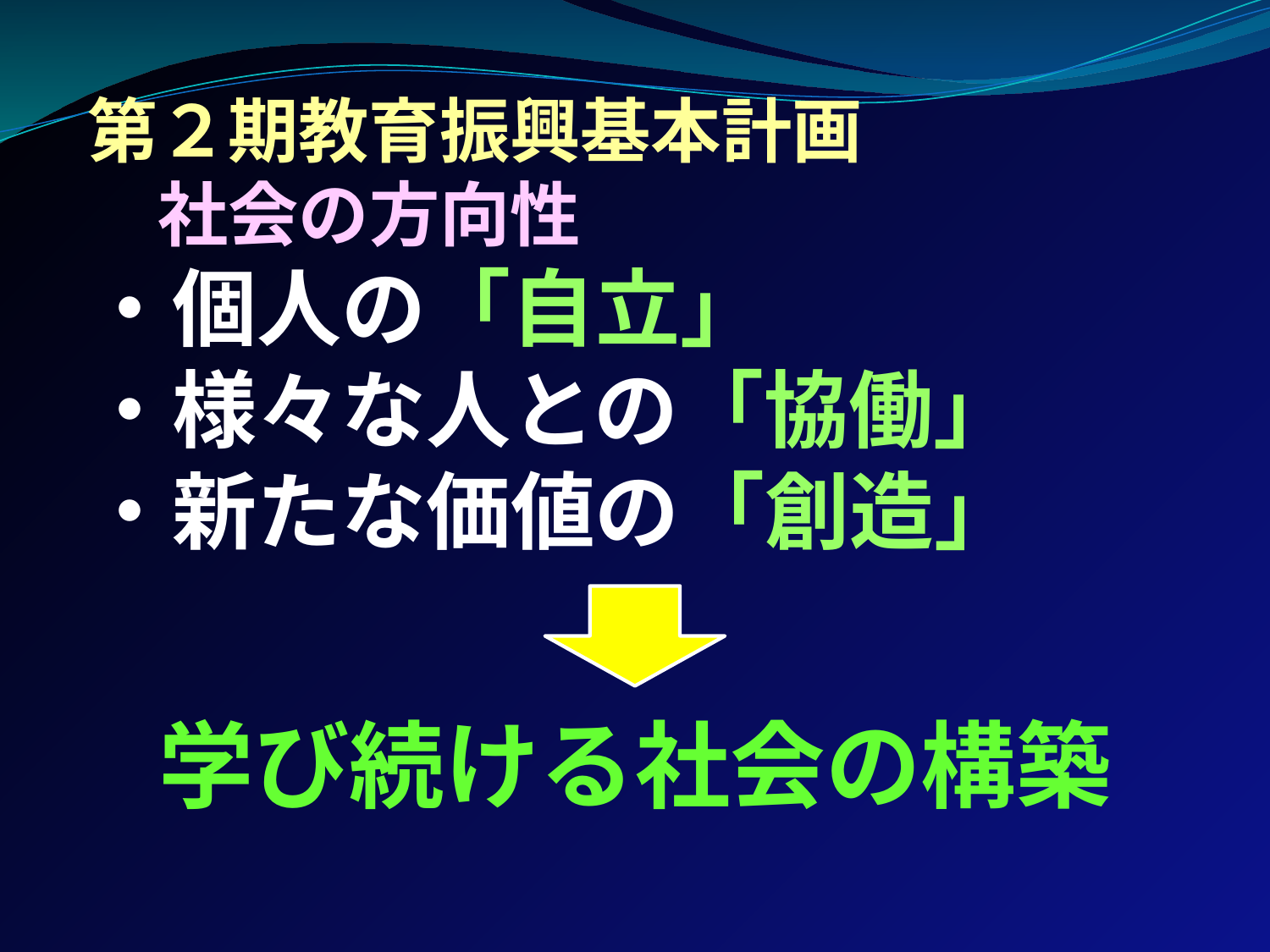

第２期教育振興基本計画
　社会の方向性
・個人の「自立」
・様々な人との「協働」
・新たな価値の「創造」

学び続ける社会の構築